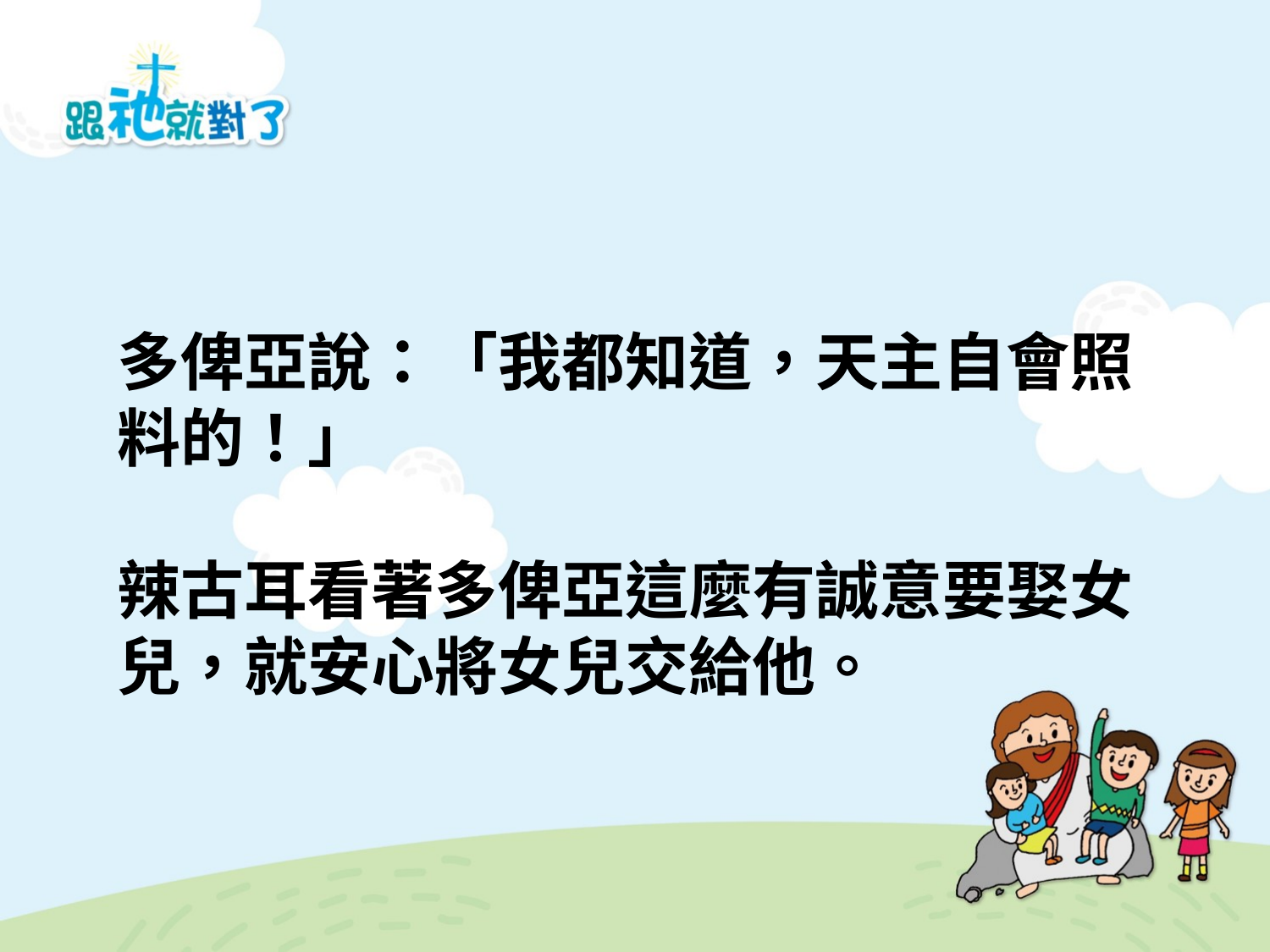

多俾亞說：「我都知道，天主自會照料的！」

辣古耳看著多俾亞這麼有誠意要娶女兒，就安心將女兒交給他。